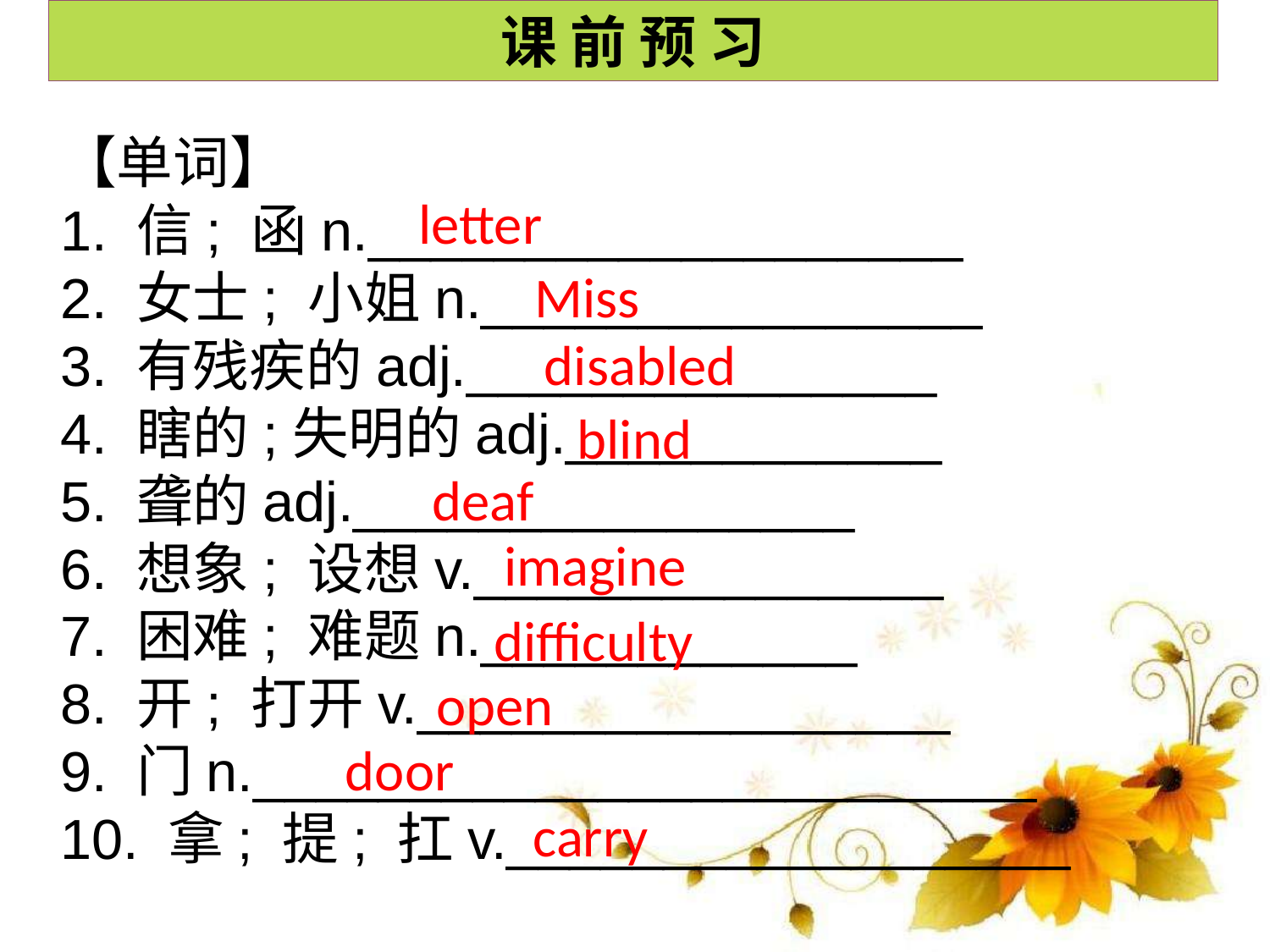

课 前 预 习
【单词】
1. 信; 函n.___________________
2. 女士; 小姐n.________________
3. 有残疾的adj._______________
4. 瞎的;失明的adj.____________
5. 聋的adj.________________
6. 想象; 设想v._______________
7. 困难; 难题n.____________
8. 开; 打开v._________________
9. 门n._________________________
10. 拿; 提; 扛v.__________________
letter
Miss
disabled
blind
deaf
imagine
difficulty
open
door
carry